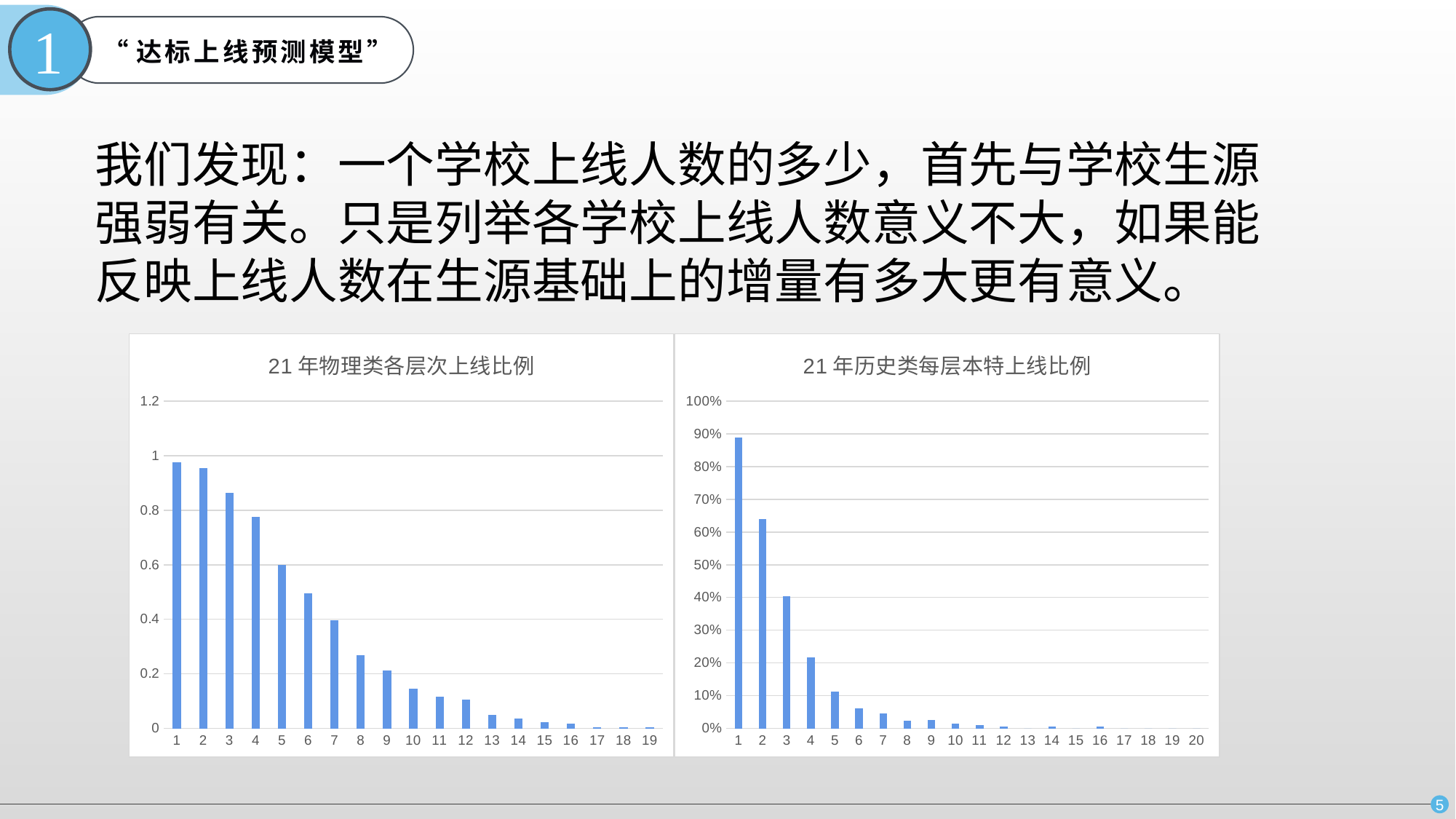

1

“达标上线预测模型”
我们发现：一个学校上线人数的多少，首先与学校生源强弱有关。只是列举各学校上线人数意义不大，如果能反映上线人数在生源基础上的增量有多大更有意义。

### Chart: 21年物理类各层次上线比例

| Category |  |
|---|---|

### Chart: 21年历史类每层本特上线比例

| Category | 每层本特上线比例 |
|---|---|
5